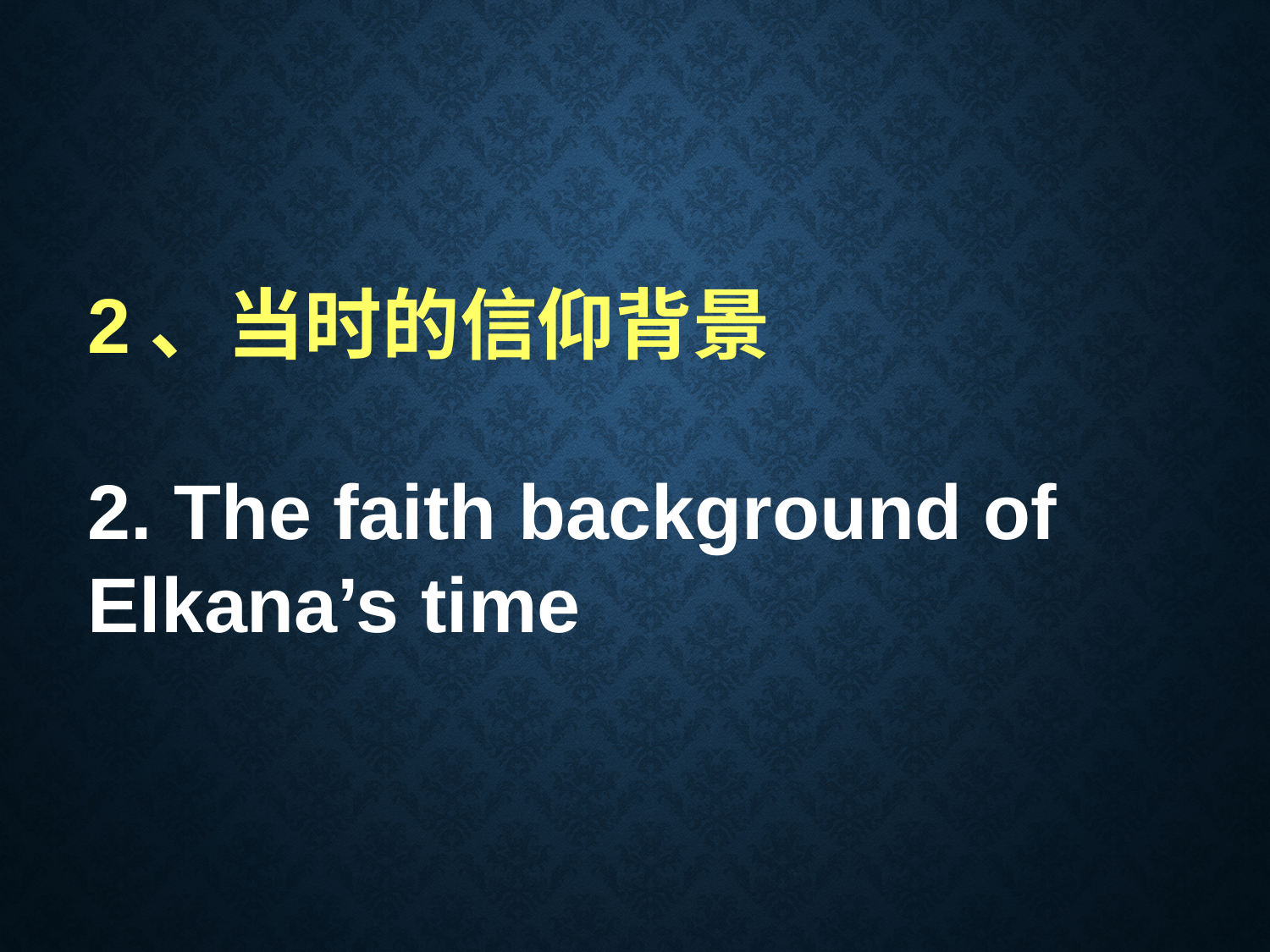

# 2、当时的信仰背景 2. The faith background of Elkana’s time